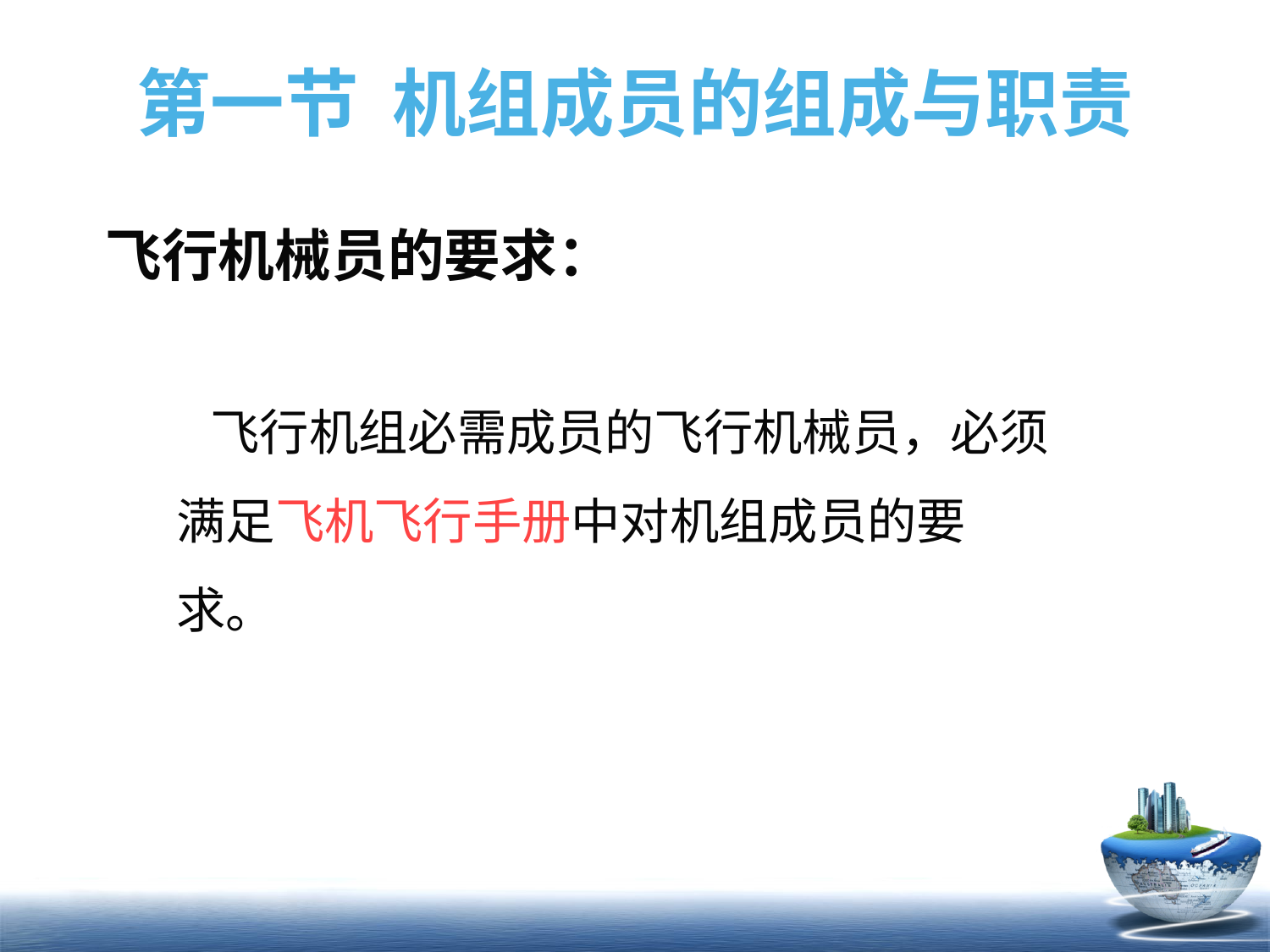

# 第一节  机组成员的组成与职责
飞行机械员的要求：
  飞行机组必需成员的飞行机械员，必须满足飞机飞行手册中对机组成员的要求。